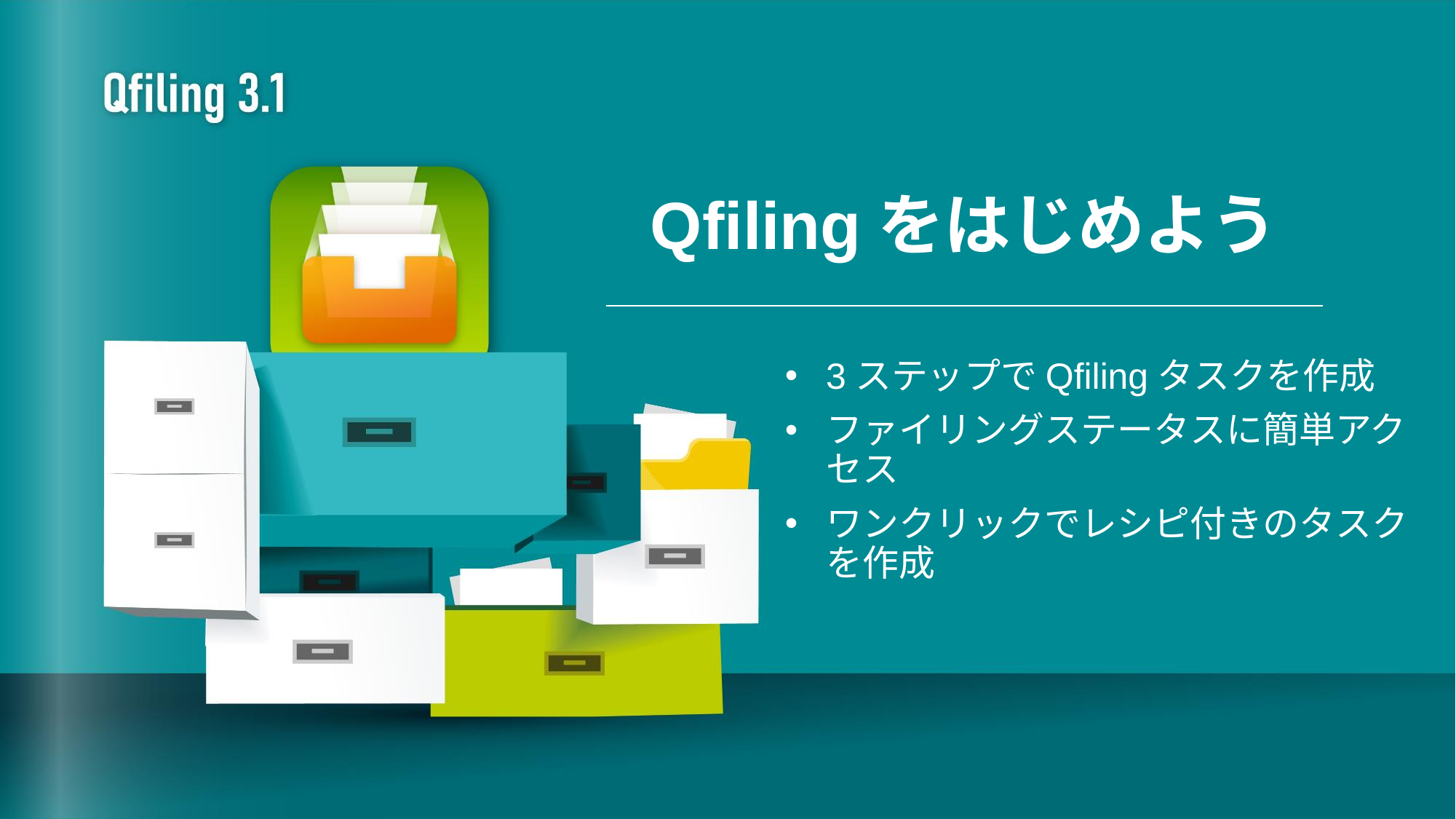

# Qfilingをはじめよう
3ステップでQfilingタスクを作成
ファイリングステータスに簡単アクセス
ワンクリックでレシピ付きのタスクを作成